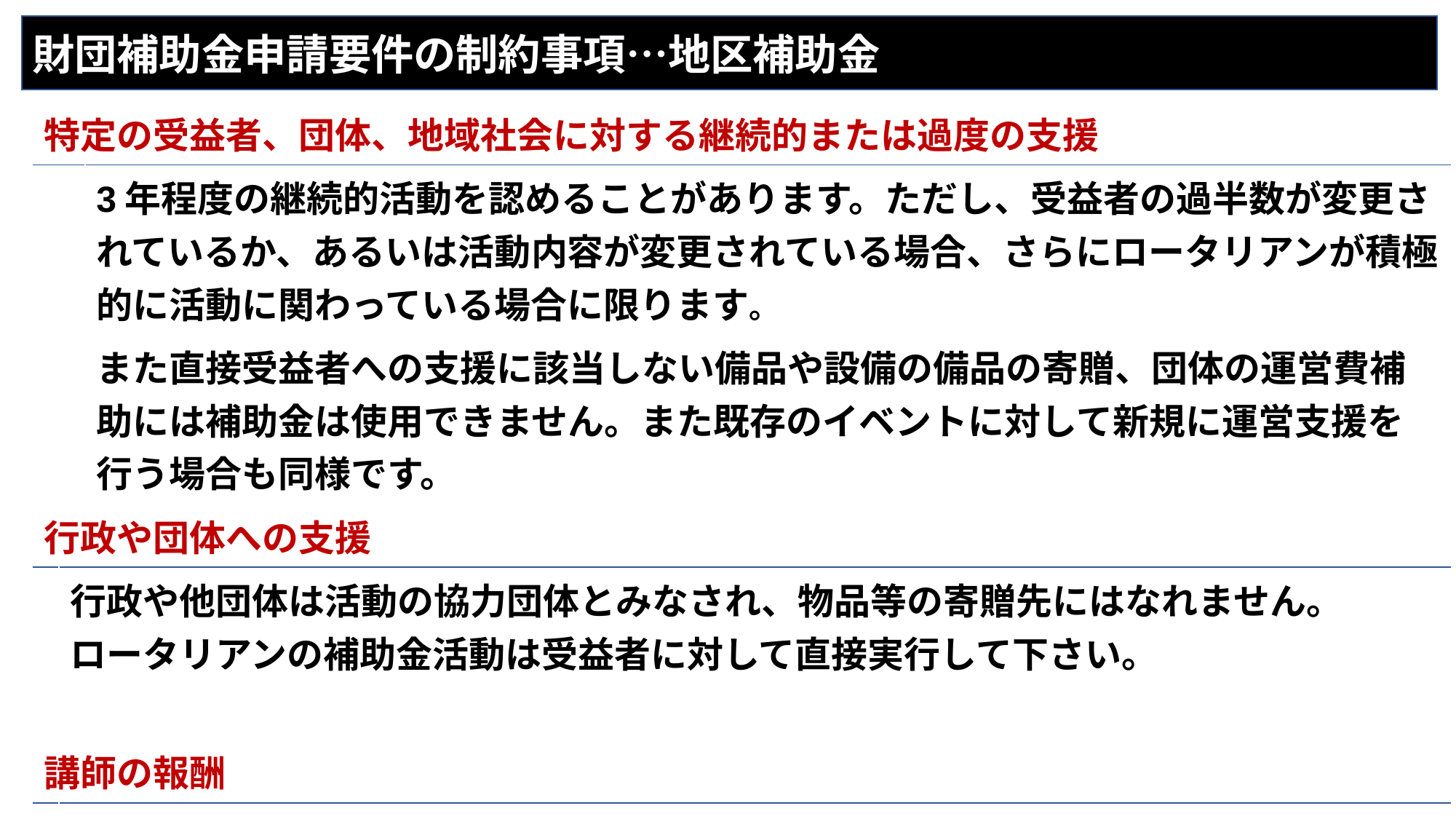

財団補助金申請要件の制約事項…地区補助金
| 特定の受益者、団体、地域社会に対する継続的または過度の支援 |  |  |
| --- | --- | --- |
|  | 3年程度の継続的活動を認めることがあります。ただし、受益者の過半数が変更されているか、あるいは活動内容が変更されている場合、さらにロータリアンが積極的に活動に関わっている場合に限ります。 | 3年程度の継続的活動を認めることがあります。ただし、受益者の過半数が変更されているか、あるいは活動内容が変更されている場合、さらにロータリアンが積極的に活動に関わっている場合に限ります。 |
|  | また直接受益者への支援に該当しない備品や設備の備品の寄贈、団体の運営費補助には補助金は使用できません。また既存のイベントに対して新規に運営支援を行う場合も同様です。 | また直接受益者への支援に該当しない備品や設備の備品の寄贈、団体の運営費補助には補助金は使用できません。また既存のイベントに対して新規に運営支援を行う場合も同様です。 |
| 行政や団体への支援 |  |  |
|  | 行政や他団体は活動の協力団体とみなされ、物品等の寄贈先にはなれません。 ロータリアンの補助金活動は受益者に対して直接実行して下さい。 |  |
|  |  |  |
| 講師の報酬 |  |  |
|  | 講師などの個人への報酬は原則として認められません。効果的な活動に必須不可欠 な場合は承認されることもあります。 |  |